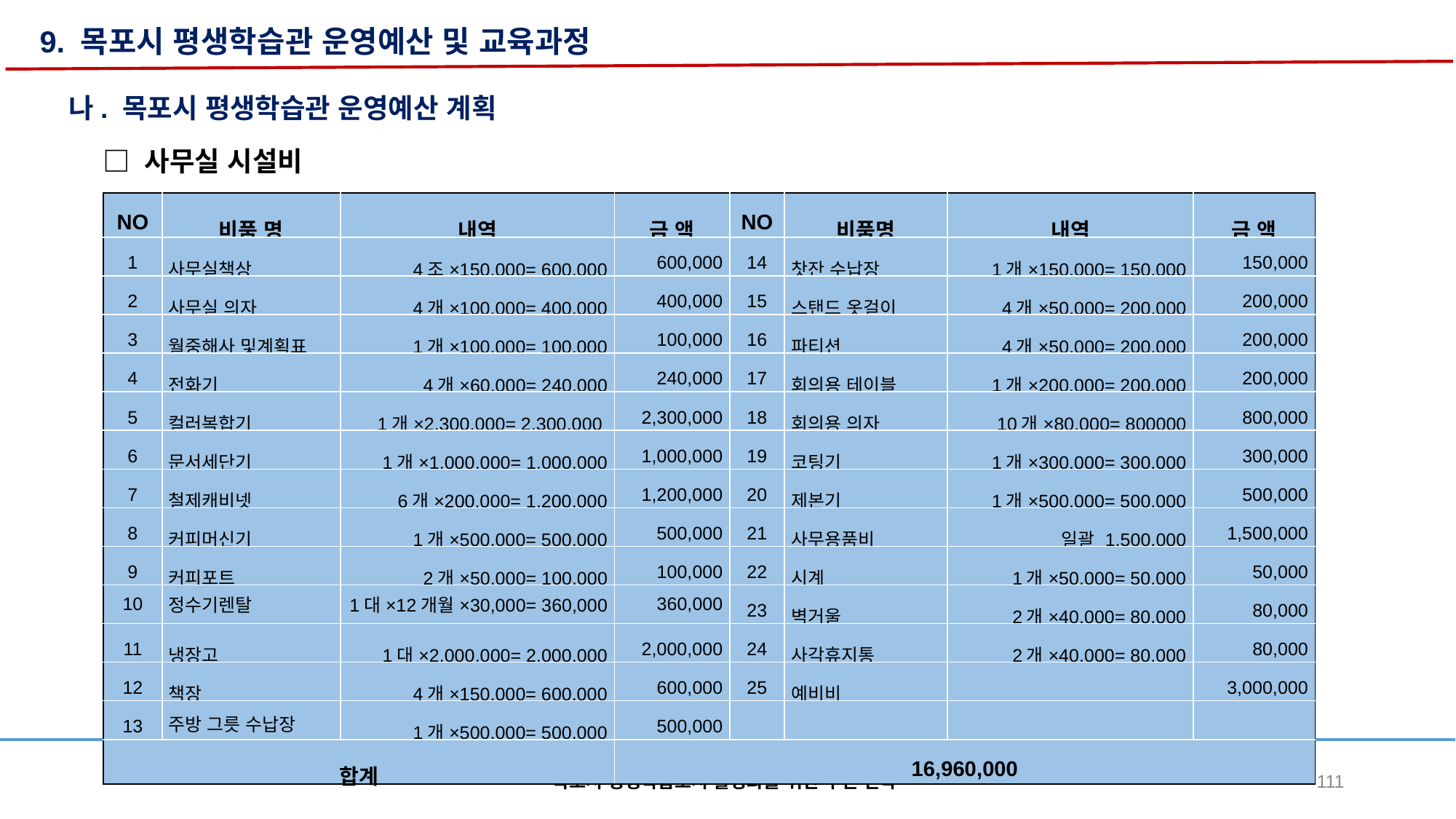

9. 목포시 평생학습관 운영예산 및 교육과정
나. 목포시 평생학습관 운영예산 계획
□ 사무실 시설비
| NO | 비품 명 | 내역 | 금 액 | NO | 비품명 | 내역 | 금 액 |
| --- | --- | --- | --- | --- | --- | --- | --- |
| 1 | 사무실책상 | 4조×150,000= 600,000 | 600,000 | 14 | 찻잔 수납장 | 1개×150,000= 150,000 | 150,000 |
| 2 | 사무실 의자 | 4개×100,000= 400,000 | 400,000 | 15 | 스탠드 옷걸이 | 4개×50,000= 200,000 | 200,000 |
| 3 | 월중해사 및계획표 | 1개×100,000= 100,000 | 100,000 | 16 | 파티션 | 4개×50,000= 200,000 | 200,000 |
| 4 | 전화기 | 4개×60,000= 240,000 | 240,000 | 17 | 회의용 테이블 | 1개×200,000= 200,000 | 200,000 |
| 5 | 컬러복합기 | 1개×2,300,000= 2,300,000 | 2,300,000 | 18 | 회의용 의자 | 10개×80,000= 800000 | 800,000 |
| 6 | 문서세단기 | 1개×1,000,000= 1,000,000 | 1,000,000 | 19 | 코팅기 | 1개×300,000= 300,000 | 300,000 |
| 7 | 철제캐비넷 | 6개×200,000= 1,200,000 | 1,200,000 | 20 | 제본기 | 1개×500,000= 500,000 | 500,000 |
| 8 | 커피머신기 | 1개×500,000= 500,000 | 500,000 | 21 | 사무용품비 | 일괄 1,500,000 | 1,500,000 |
| 9 | 커피포트 | 2개×50,000= 100,000 | 100,000 | 22 | 시계 | 1개×50,000= 50,000 | 50,000 |
| 10 | 정수기렌탈 | 1대×12개월×30,000= 360,000 | 360,000 | 23 | 벽거울 | 2개×40,000= 80,000 | 80,000 |
| 11 | 냉장고 | 1대×2,000,000= 2,000,000 | 2,000,000 | 24 | 사각휴지통 | 2개×40,000= 80,000 | 80,000 |
| 12 | 책장 | 4개×150,000= 600,000 | 600,000 | 25 | 예비비 |  | 3,000,000 |
| 13 | 주방 그릇 수납장 | 1개×500,000= 500,000 | 500,000 |  |  |  |  |
| 합계 |  |  | 16,960,000 |  |  |  |  |
목포시 평생학습도시 활성화를 위한 추진 전략
111